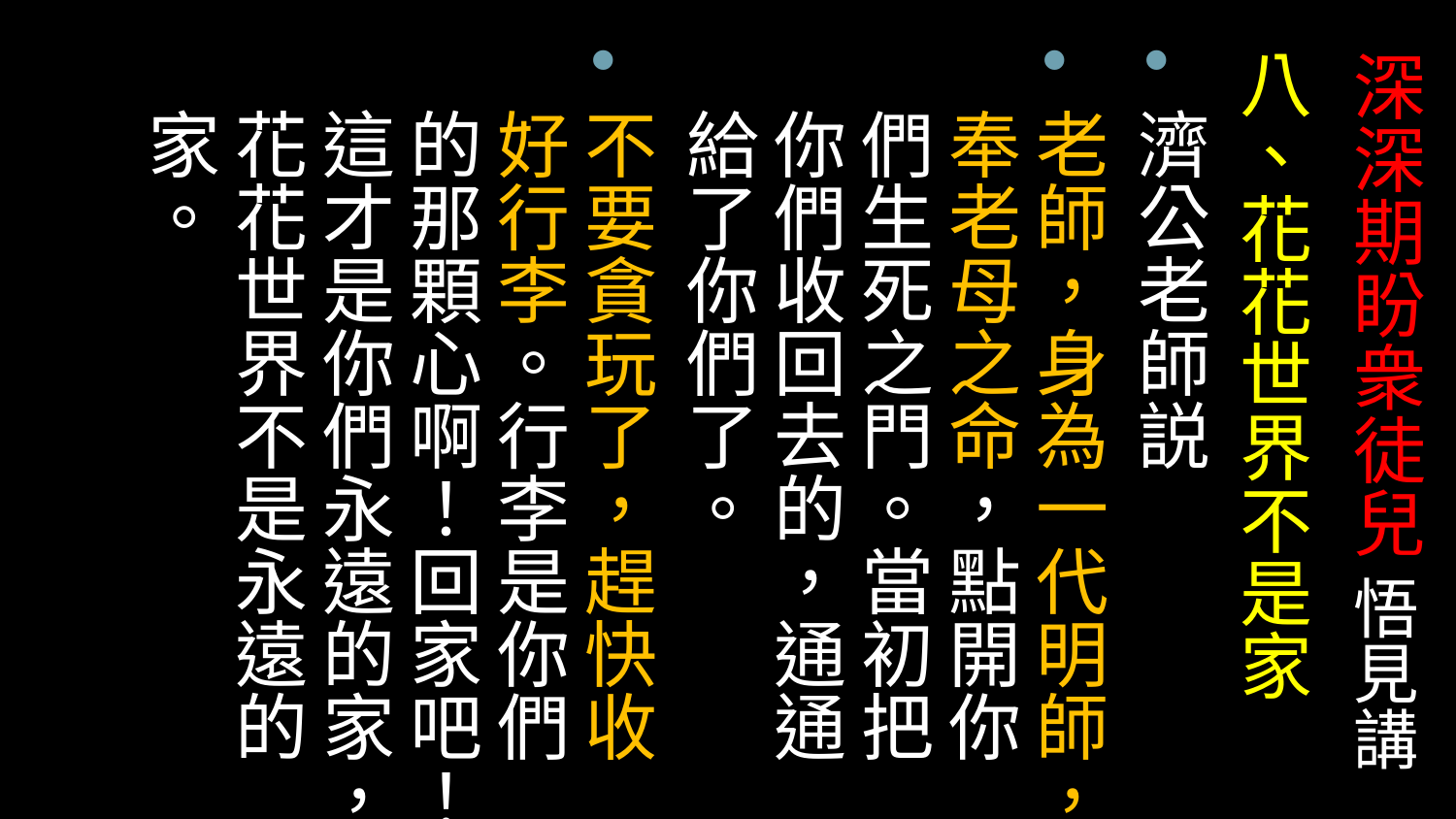

八、花花世界不是家
濟公老師説
老師，身為一代明師，奉老母之命，點開你們生死之門。當初把你們收回去的，通通給了你們了。
不要貪玩了，趕快收好行李。行李是你們的那顆心啊！回家吧！這才是你們永遠的家，花花世界不是永遠的家。

# 深深期盼衆徒兒 悟見講